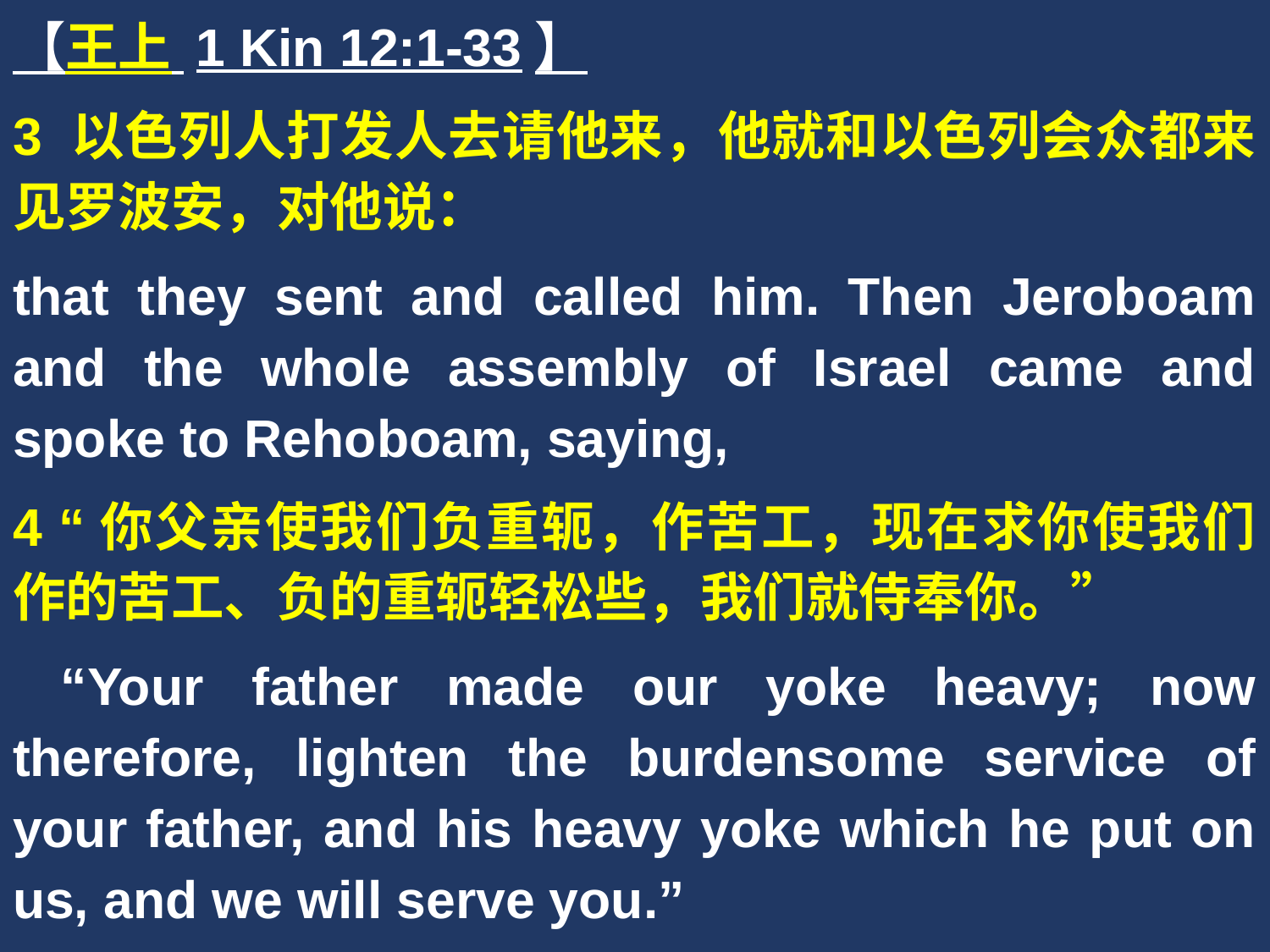

【王上 1 Kin 12:1-33】
3 以色列人打发人去请他来，他就和以色列会众都来见罗波安，对他说：
that they sent and called him. Then Jeroboam and the whole assembly of Israel came and spoke to Rehoboam, saying,
4 “你父亲使我们负重轭，作苦工，现在求你使我们作的苦工、负的重轭轻松些，我们就侍奉你。”
 “Your father made our yoke heavy; now therefore, lighten the burdensome service of your father, and his heavy yoke which he put on us, and we will serve you.”